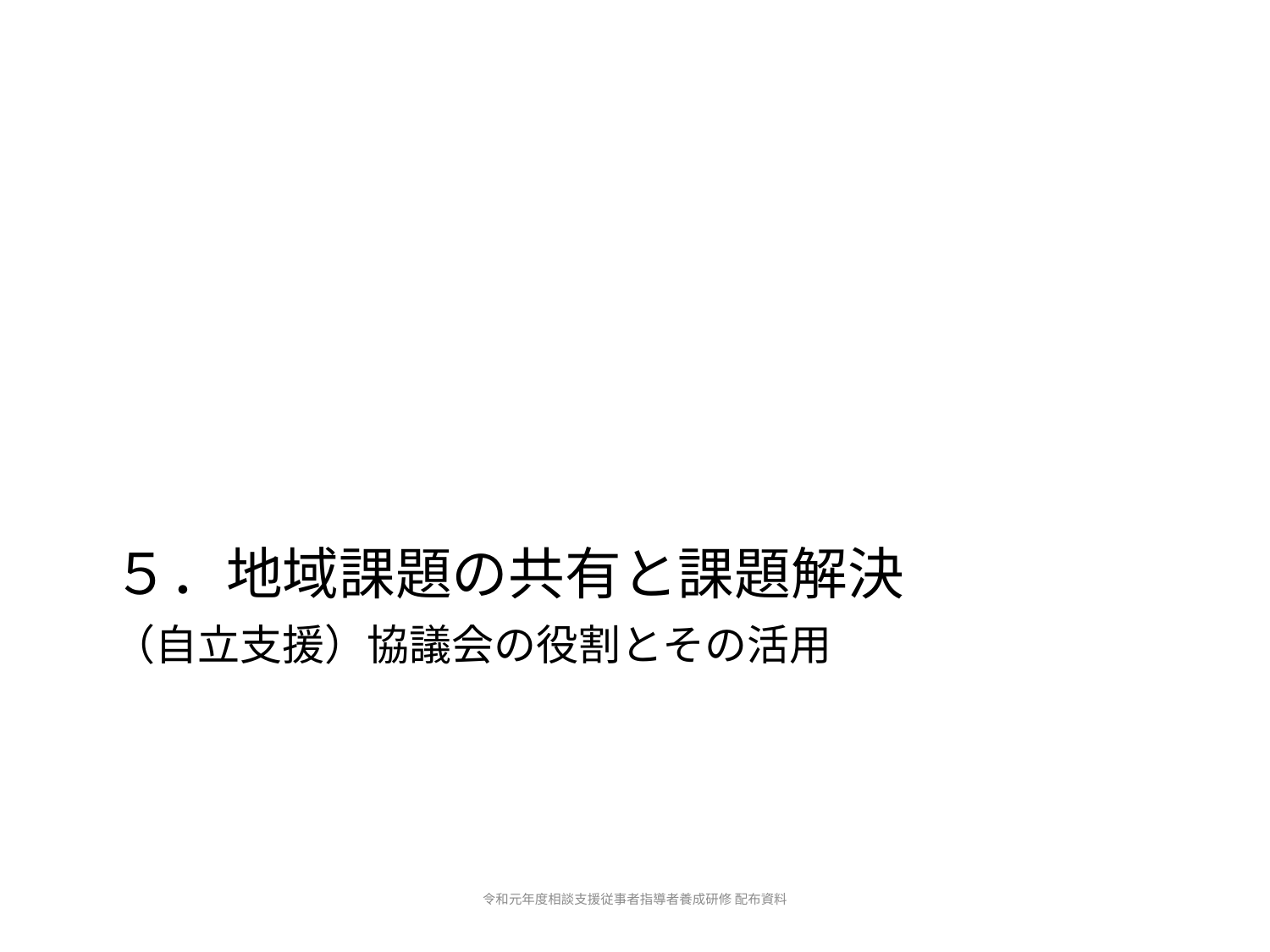

５．地域課題の共有と課題解決
# （自立支援）協議会の役割とその活用
令和元年度相談支援従事者指導者養成研修 配布資料